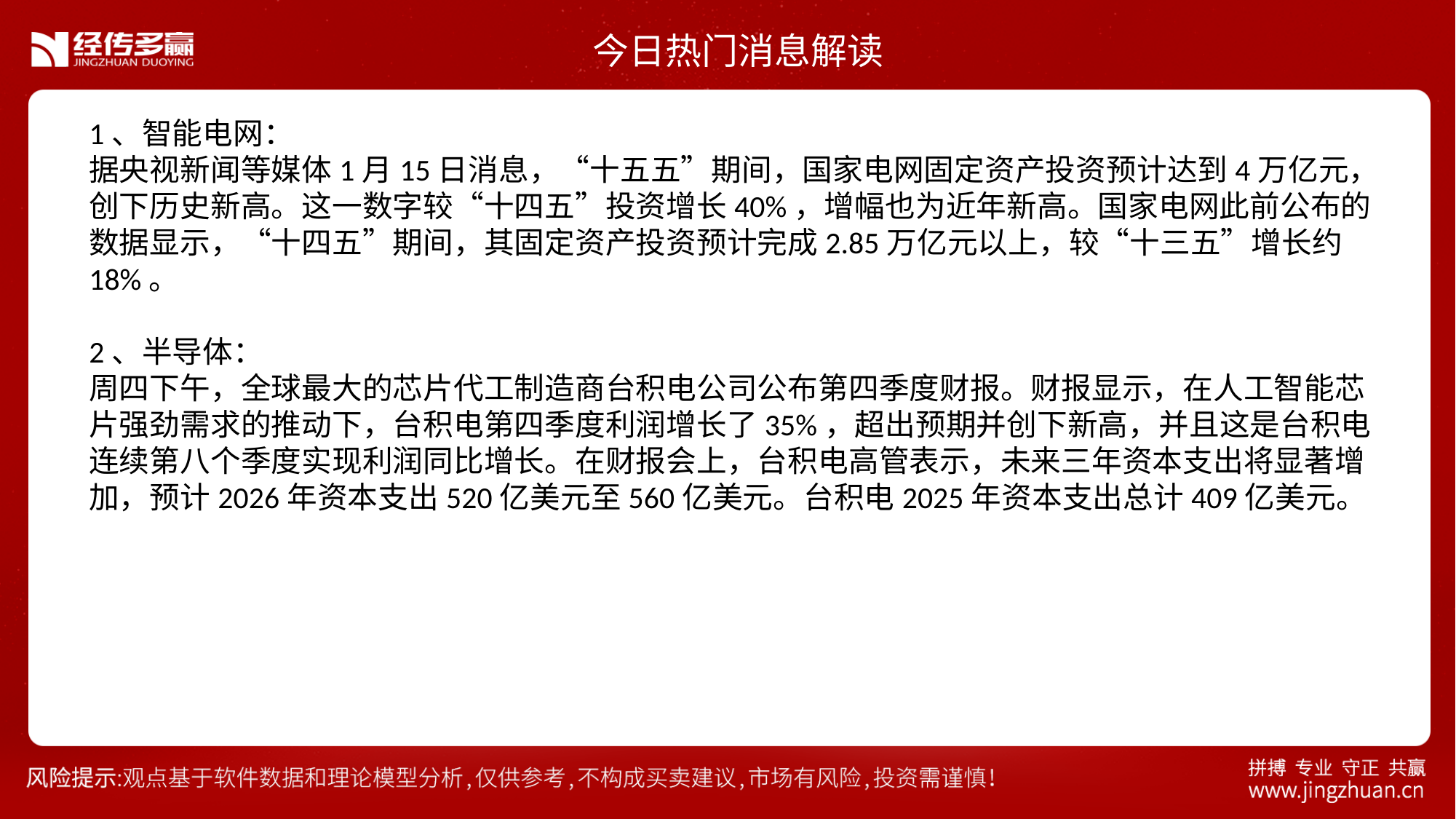

今日热门消息解读
1、智能电网：
据央视新闻等媒体1月15日消息，“十五五”期间，国家电网固定资产投资预计达到4万亿元，创下历史新高。这一数字较“十四五”投资增长40%，增幅也为近年新高。国家电网此前公布的数据显示，“十四五”期间，其固定资产投资预计完成2.85万亿元以上，较“十三五”增长约18%。

2、半导体：
周四下午，全球最大的芯片代工制造商台积电公司公布第四季度财报。财报显示，在人工智能芯片强劲需求的推动下，台积电第四季度利润增长了35%，超出预期并创下新高，并且这是台积电连续第八个季度实现利润同比增长。在财报会上，台积电高管表示，未来三年资本支出将显著增加，预计2026年资本支出520亿美元至560亿美元。台积电2025年资本支出总计409亿美元。